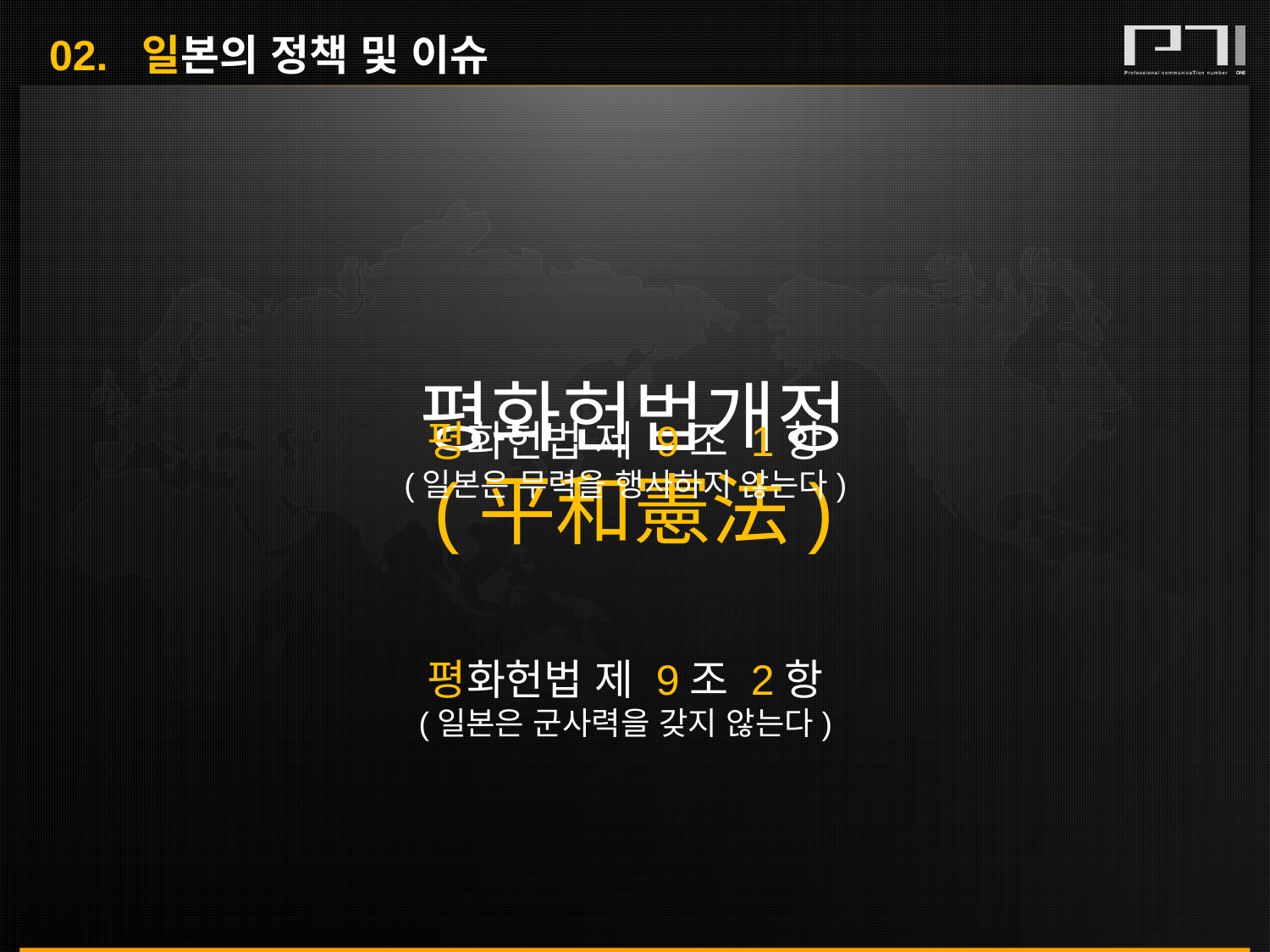

02.  일본의 정책 및 이슈
평화헌법개정
(平和憲法)
평화헌법 제 9조 1항
(일본은 무력을 행사하지 않는다)
평화헌법 제 9조 2항
(일본은 군사력을 갖지 않는다)